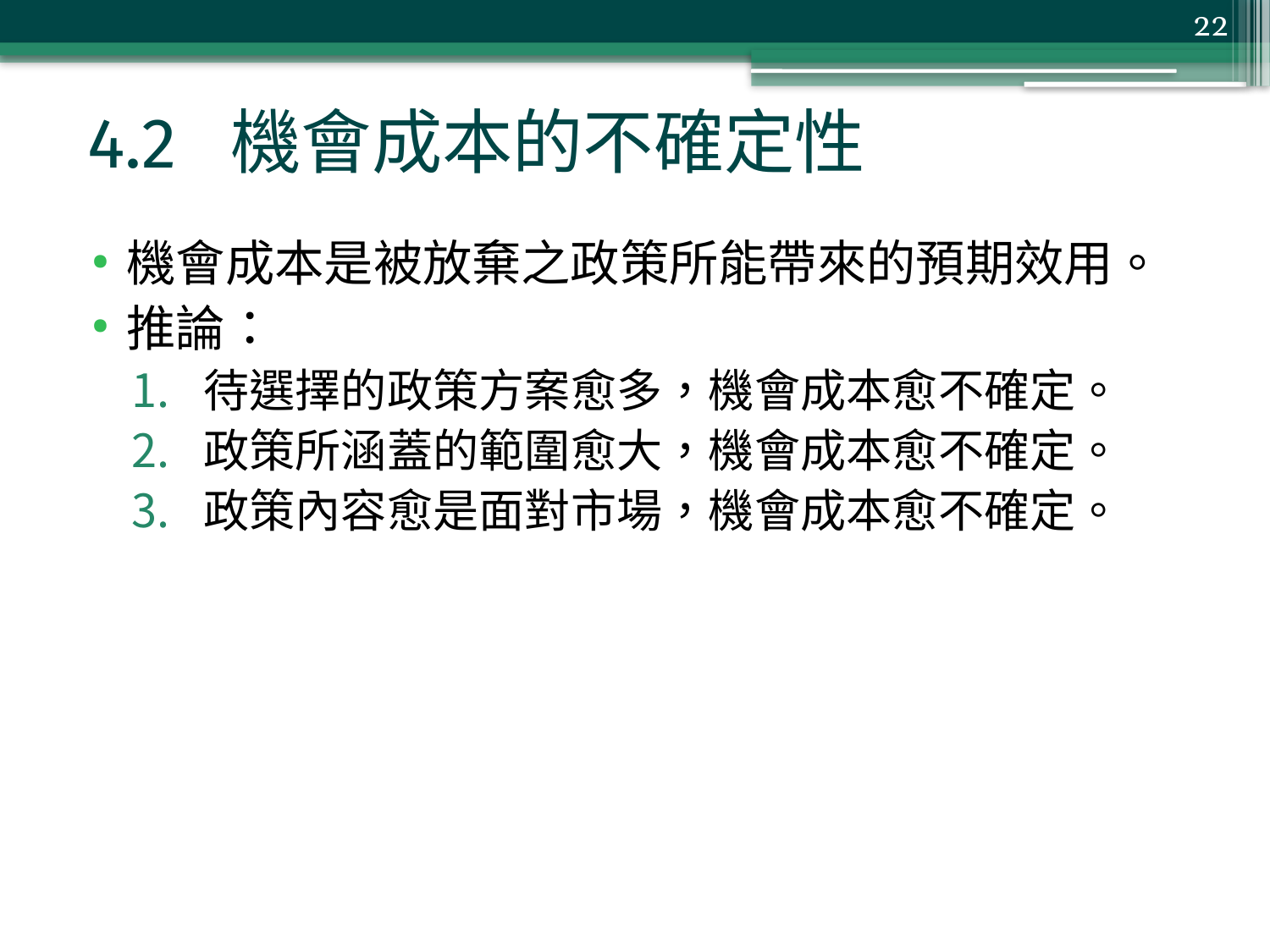

22
# 4.2  機會成本的不確定性
機會成本是被放棄之政策所能帶來的預期效用。
推論：
待選擇的政策方案愈多，機會成本愈不確定。
政策所涵蓋的範圍愈大，機會成本愈不確定。
政策內容愈是面對市場，機會成本愈不確定。